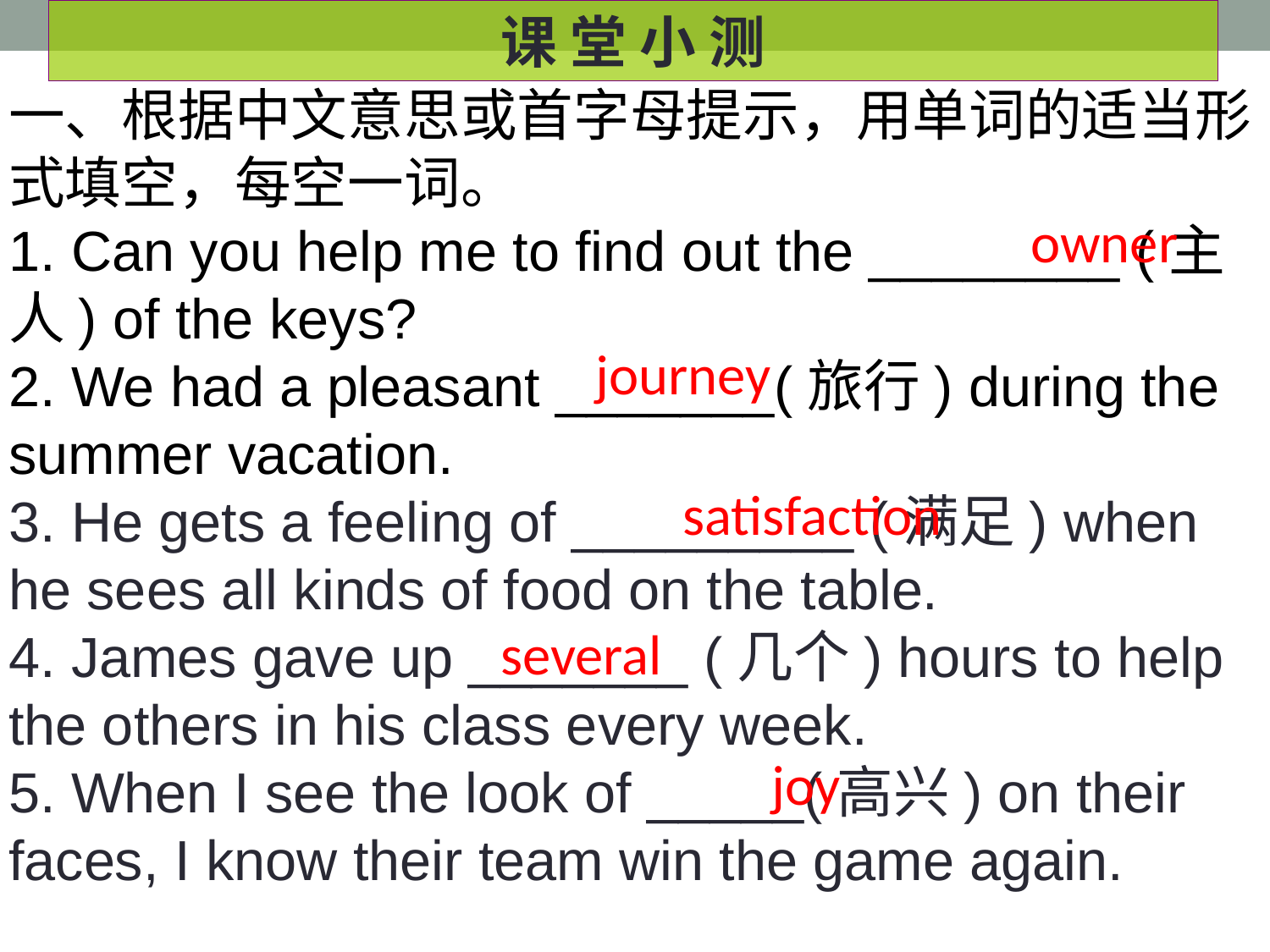

课 堂 小 测
一、根据中文意思或首字母提示，用单词的适当形式填空，每空一词。
1. Can you help me to find out the ________ (主人) of the keys?
2. We had a pleasant _______(旅行) during the summer vacation.
3. He gets a feeling of _________ (满足) when he sees all kinds of food on the table.
4. James gave up _______ (几个) hours to help the others in his class every week.
5. When I see the look of _____(高兴) on their faces, I know their team win the game again.
owner
journey
satisfaction
several
 joy